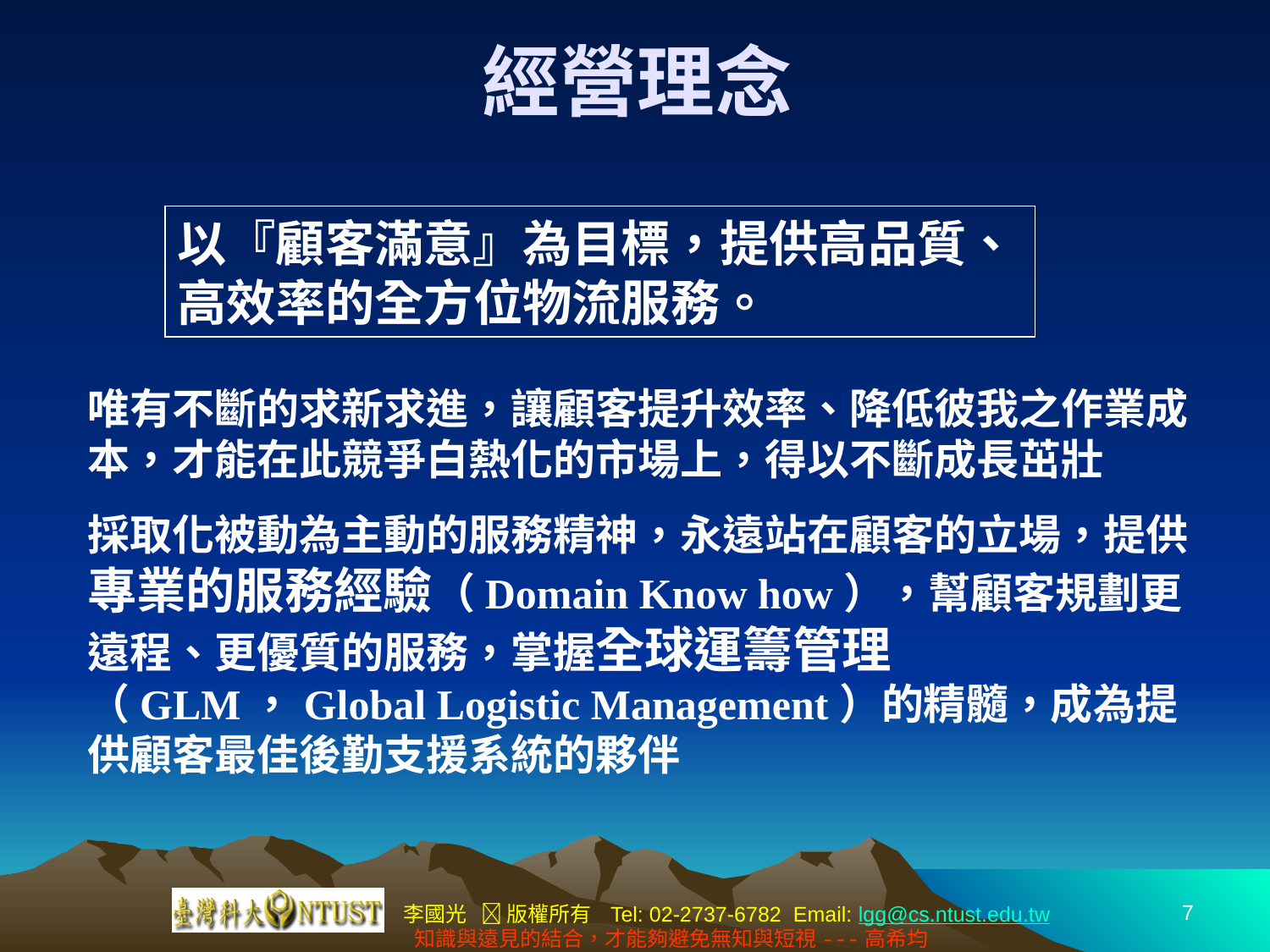

# 經營理念
以『顧客滿意』為目標，提供高品質、高效率的全方位物流服務。
唯有不斷的求新求進，讓顧客提升效率、降低彼我之作業成本，才能在此競爭白熱化的市場上，得以不斷成長茁壯
採取化被動為主動的服務精神，永遠站在顧客的立場，提供專業的服務經驗（Domain Know how），幫顧客規劃更遠程、更優質的服務，掌握全球運籌管理（GLM，Global Logistic Management）的精髓，成為提供顧客最佳後勤支援系統的夥伴
7